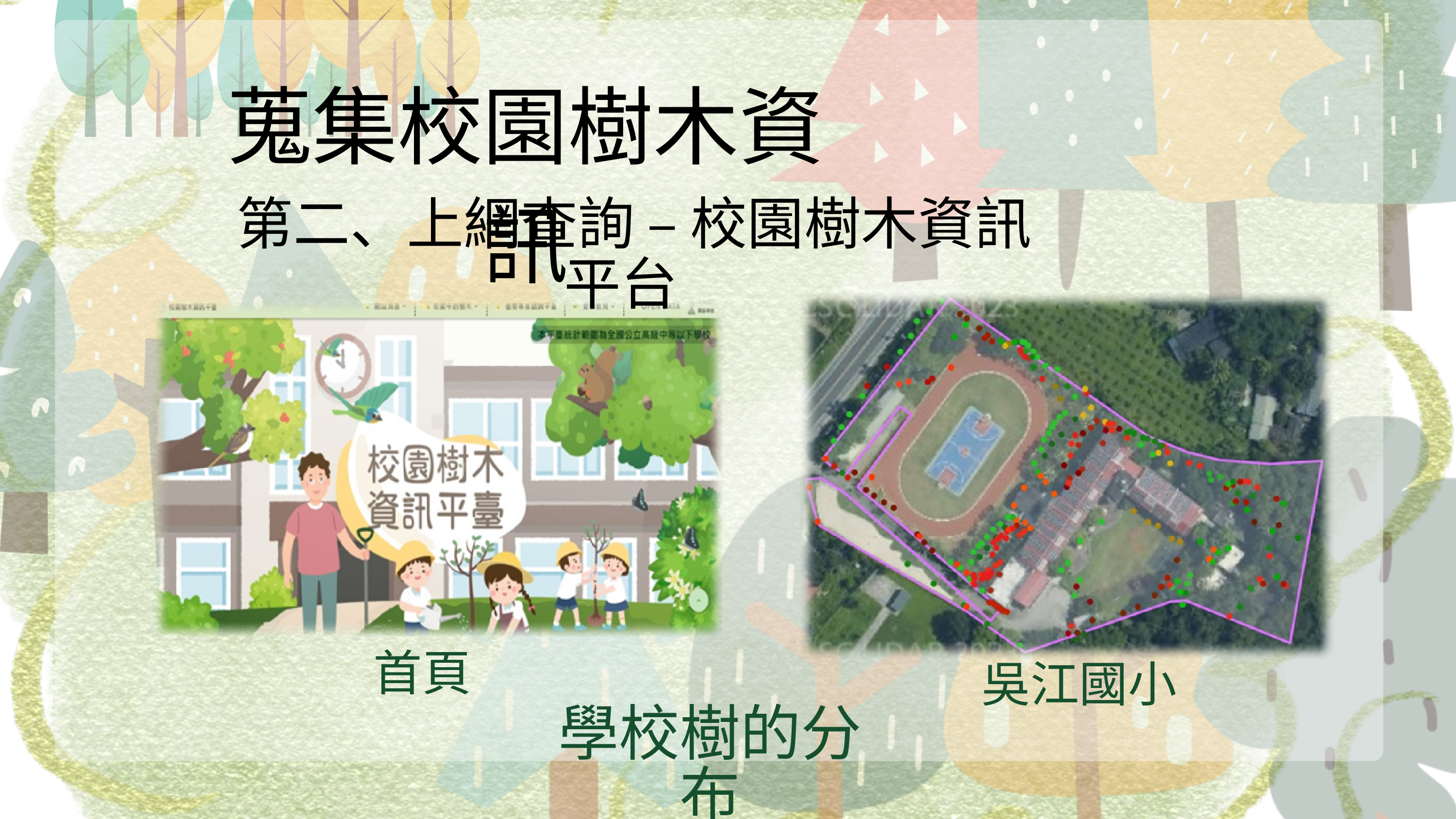

蒐集校園樹木資訊

 第二、上網查詢 – 校園樹木資訊平台

首頁
吳江國小
學校樹的分布